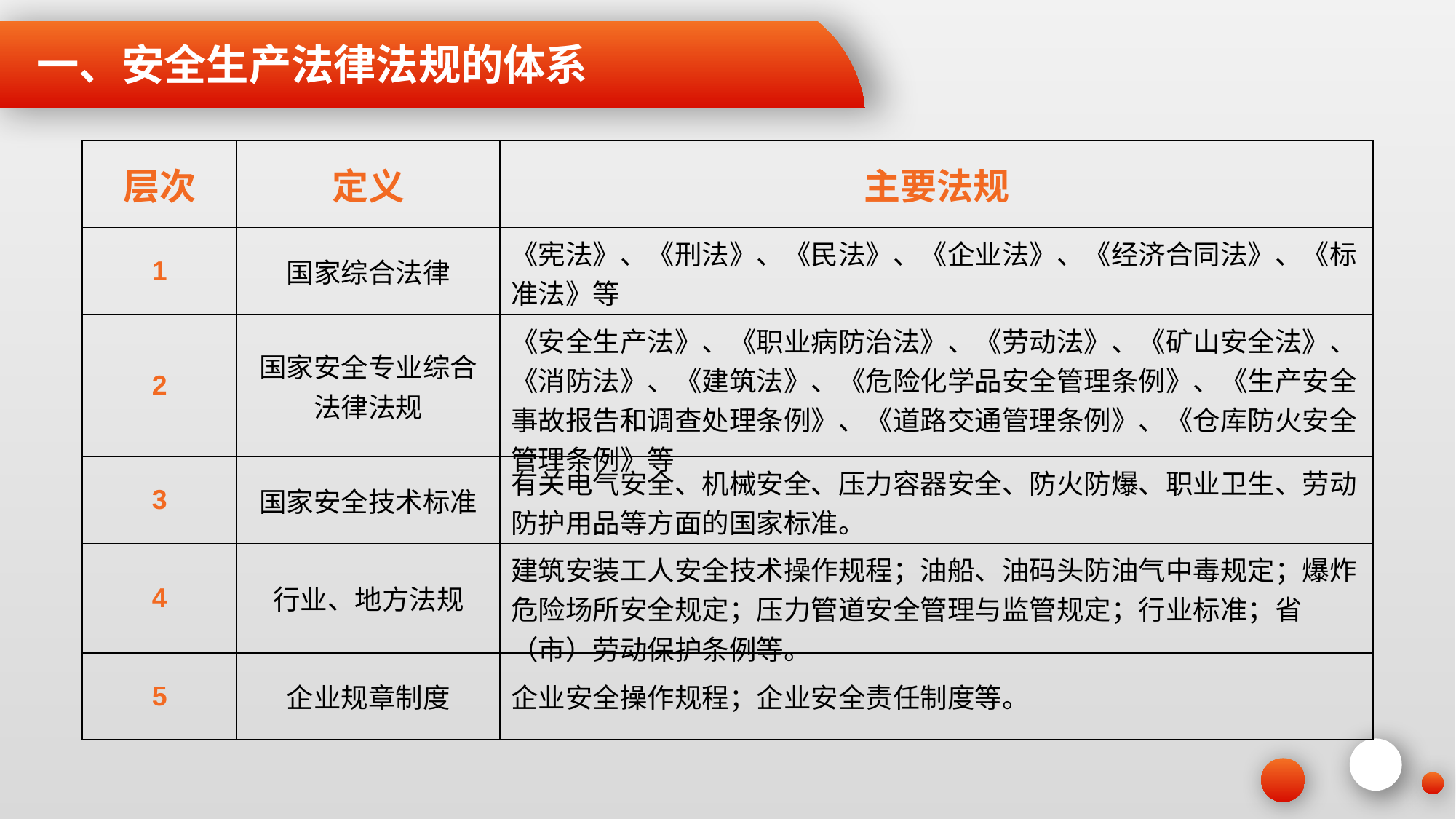

一、安全生产法律法规的体系
| 层次 | 定义 | 主要法规 |
| --- | --- | --- |
| 1 | 国家综合法律 | 《宪法》、《刑法》、《民法》、《企业法》、《经济合同法》、《标准法》等 |
| 2 | 国家安全专业综合法律法规 | 《安全生产法》、《职业病防治法》、《劳动法》、《矿山安全法》、《消防法》、《建筑法》、《危险化学品安全管理条例》、《生产安全事故报告和调查处理条例》、《道路交通管理条例》、《仓库防火安全管理条例》等 |
| 3 | 国家安全技术标准 | 有关电气安全、机械安全、压力容器安全、防火防爆、职业卫生、劳动防护用品等方面的国家标准。 |
| 4 | 行业、地方法规 | 建筑安装工人安全技术操作规程；油船、油码头防油气中毒规定；爆炸危险场所安全规定；压力管道安全管理与监管规定；行业标准；省（市）劳动保护条例等。 |
| 5 | 企业规章制度 | 企业安全操作规程；企业安全责任制度等。 |